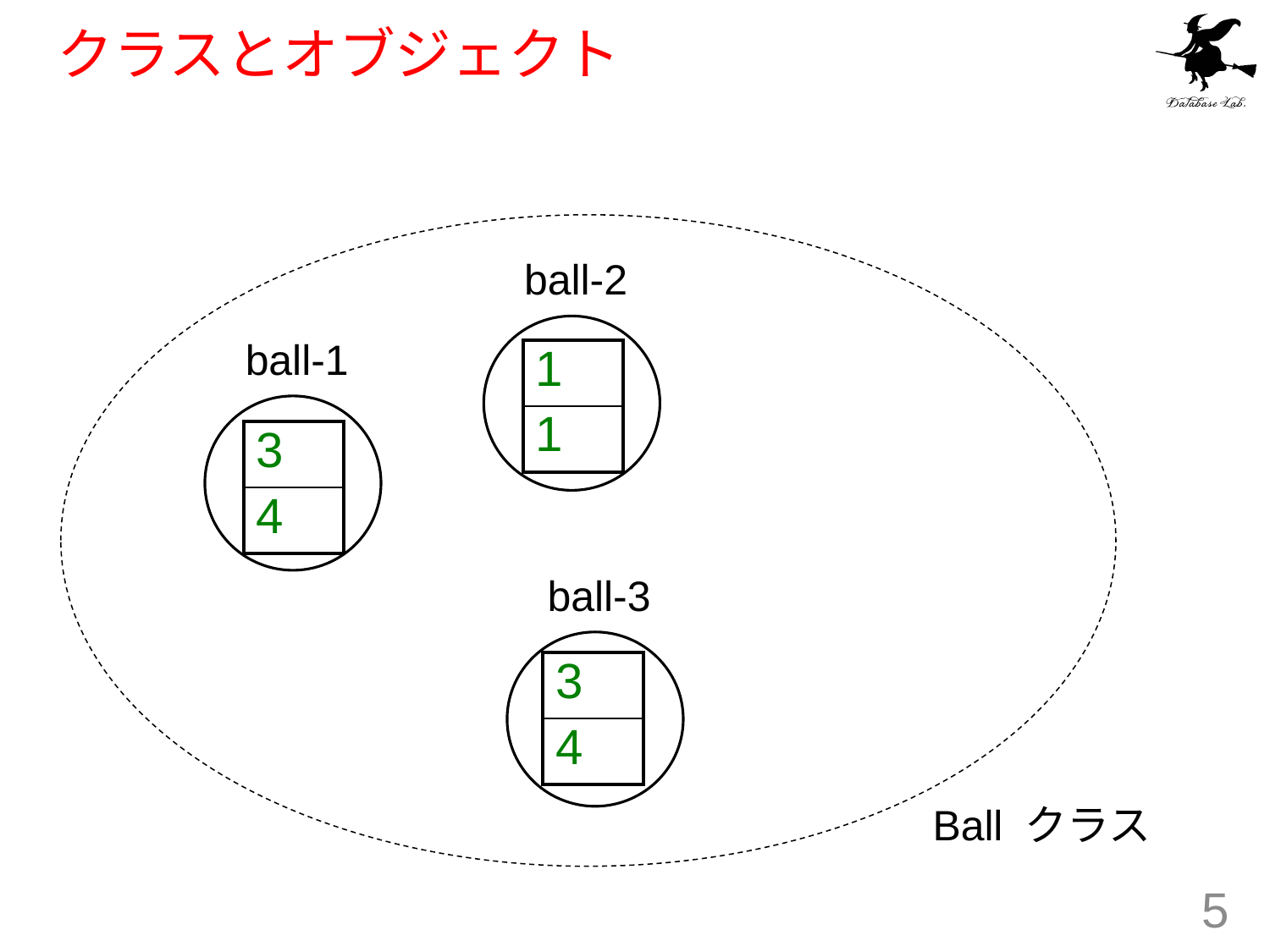

# クラスとオブジェクト

ball-2

ball-1
| 1 |
| --- |
| 1 |

| 3 |
| --- |
| 4 |
ball-3

| 3 |
| --- |
| 4 |
Ball クラス
5